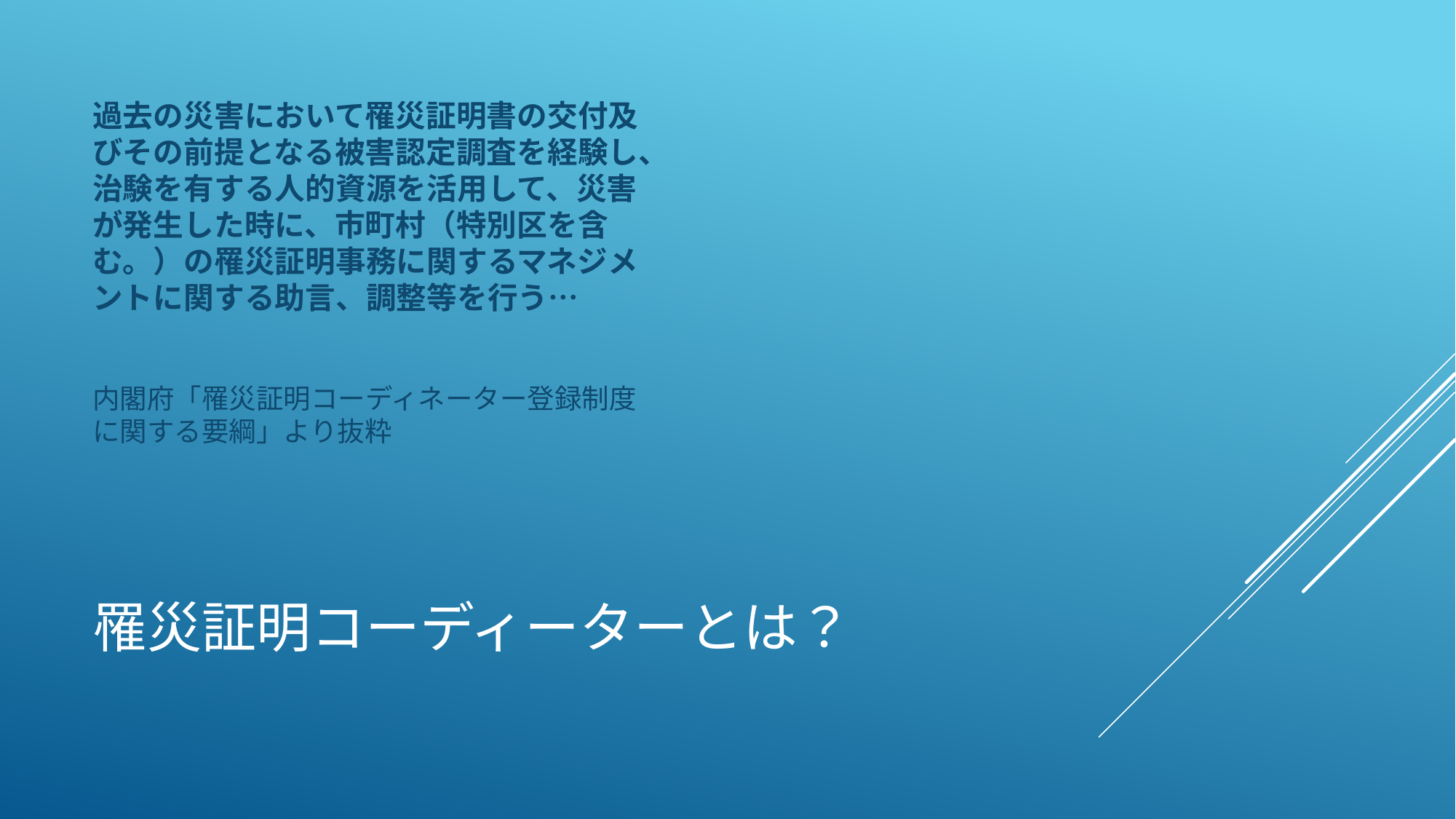

過去の災害において罹災証明書の交付及びその前提となる被害認定調査を経験し、治験を有する人的資源を活用して、災害が発生した時に、市町村（特別区を含む。）の罹災証明事務に関するマネジメントに関する助言、調整等を行う…

内閣府「罹災証明コーディネーター登録制度に関する要綱」より抜粋

# 罹災証明コーディーターとは？